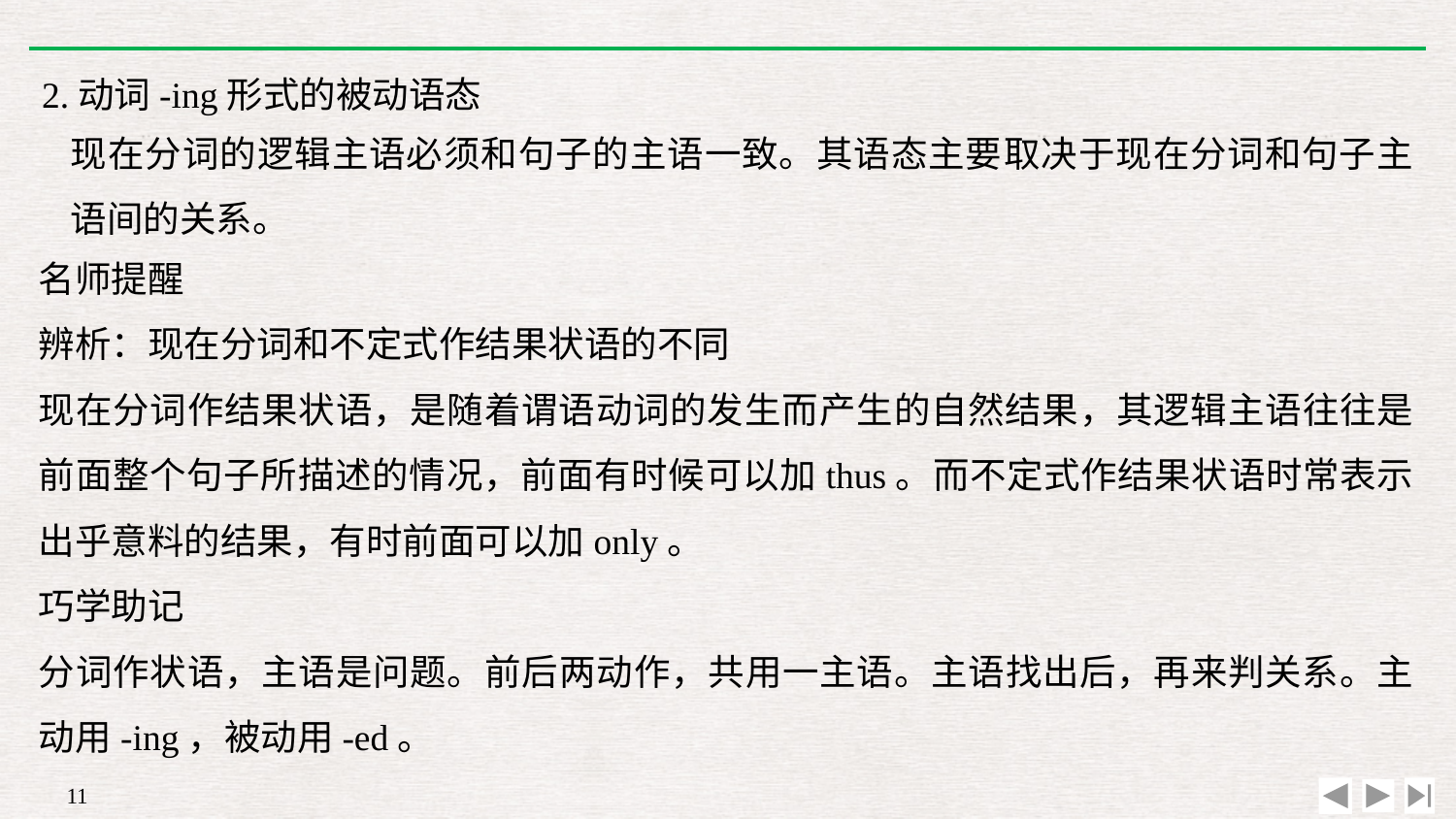

2.动词-ing形式的被动语态
现在分词的逻辑主语必须和句子的主语一致。其语态主要取决于现在分词和句子主语间的关系。
名师提醒
辨析：现在分词和不定式作结果状语的不同
现在分词作结果状语，是随着谓语动词的发生而产生的自然结果，其逻辑主语往往是前面整个句子所描述的情况，前面有时候可以加thus。而不定式作结果状语时常表示出乎意料的结果，有时前面可以加only。
巧学助记
分词作状语，主语是问题。前后两动作，共用一主语。主语找出后，再来判关系。主动用-ing，被动用-ed。